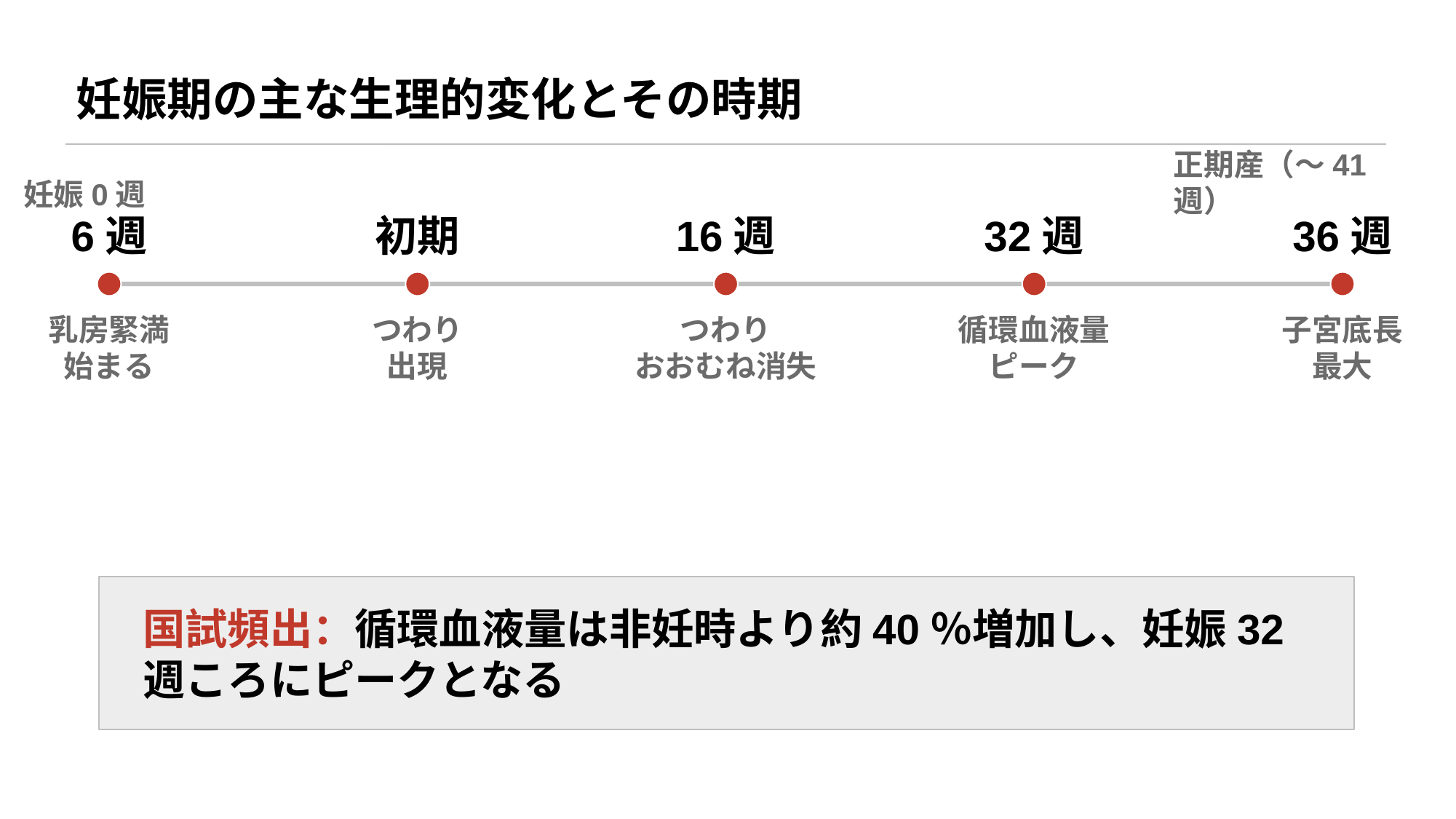

妊娠期の主な生理的変化とその時期

正期産（〜41週）
妊娠0週
6週
初期
16週
32週
36週

乳房緊満
始まる
つわり
出現
つわり
おおむね消失
循環血液量
ピーク
子宮底長
最大

国試頻出：循環血液量は非妊時より約40％増加し、妊娠32週ころにピークとなる